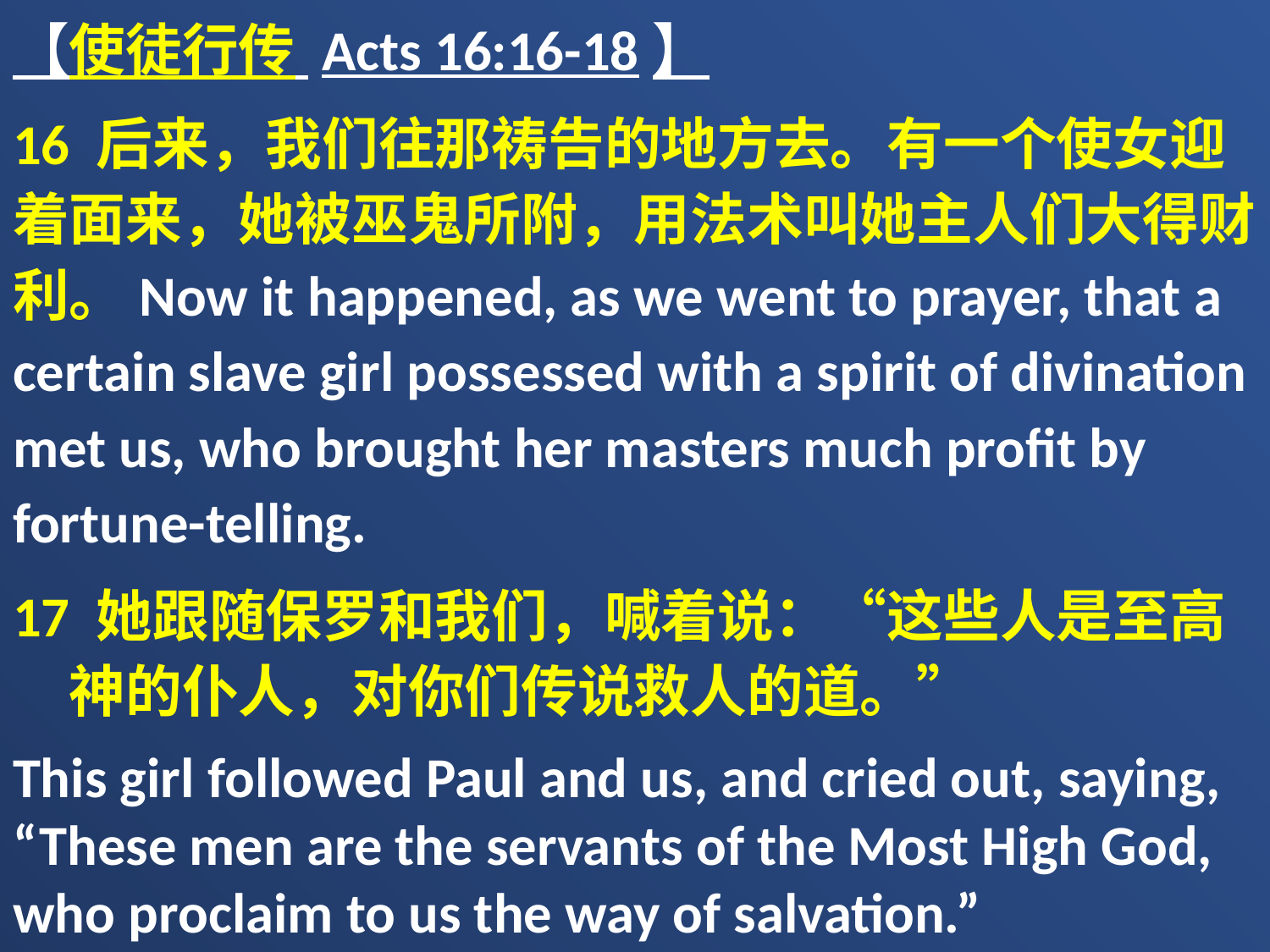

【使徒行传 Acts 16:16-18】
16 后来，我们往那祷告的地方去。有一个使女迎着面来，她被巫鬼所附，用法术叫她主人们大得财利。Now it happened, as we went to prayer, that a certain slave girl possessed with a spirit of divination met us, who brought her masters much profit by fortune-telling.
17 她跟随保罗和我们，喊着说：“这些人是至高　神的仆人，对你们传说救人的道。”
This girl followed Paul and us, and cried out, saying, “These men are the servants of the Most High God, who proclaim to us the way of salvation.”